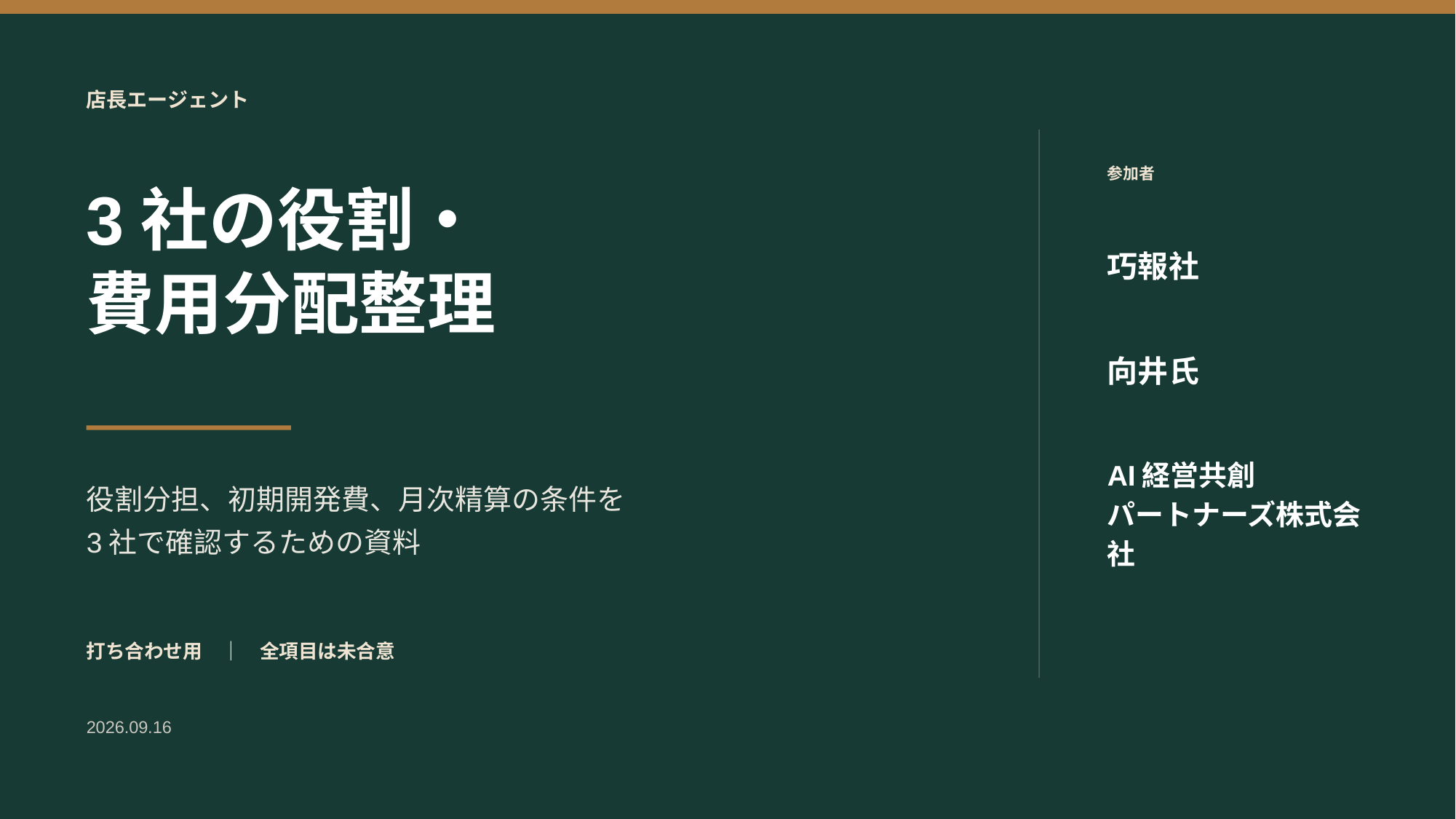

店長エージェント

参加者
3社の役割・
費用分配整理
巧報社
向井氏

AI経営共創
パートナーズ株式会社
役割分担、初期開発費、月次精算の条件を
3社で確認するための資料
打ち合わせ用　｜　全項目は未合意
2026.09.16